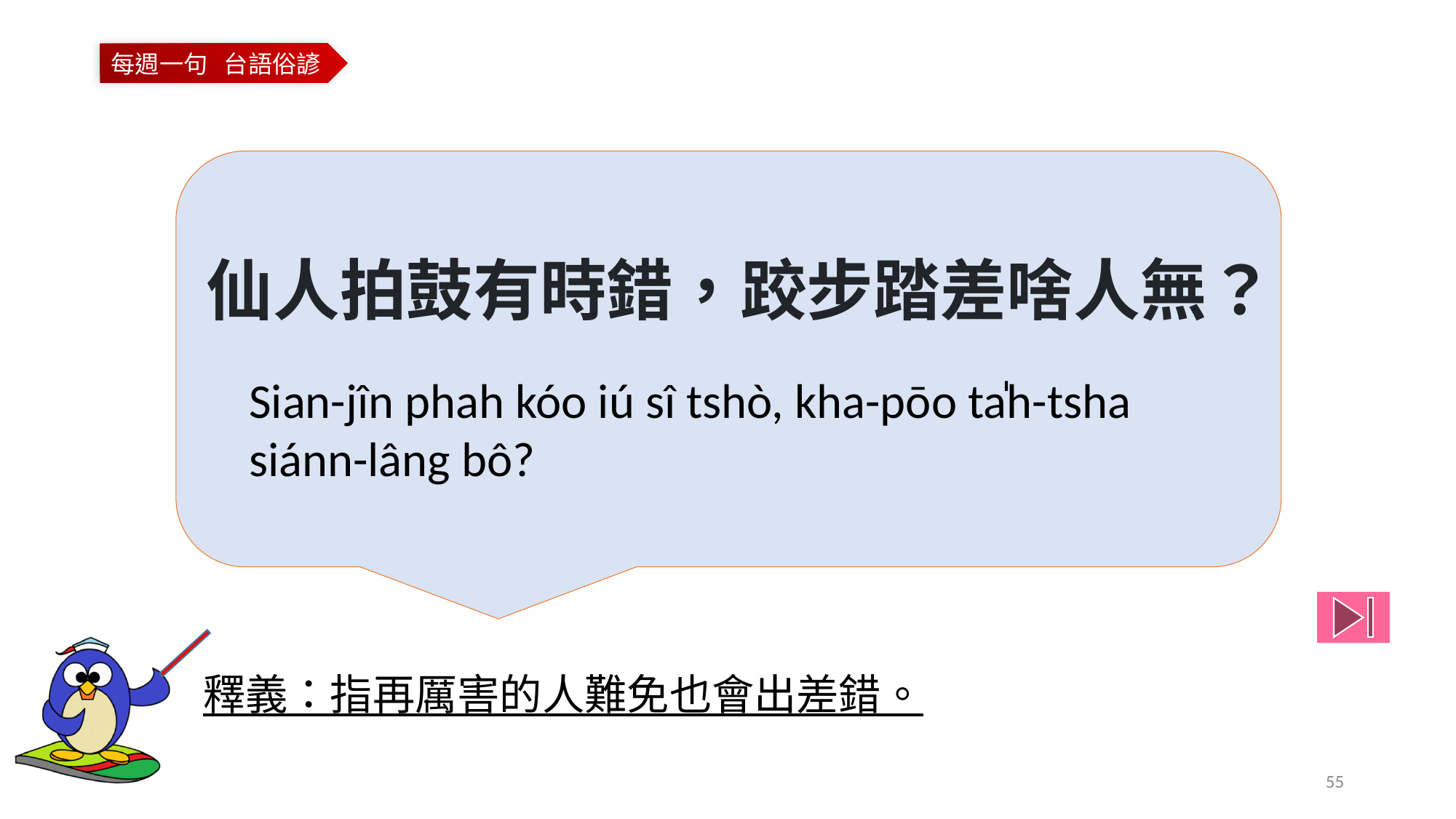

仙人拍鼓有時錯，跤步踏差啥人無？
Sian-jîn phah kóo iú sî tshò, kha-pōo ta̍h-tsha
siánn-lâng bô?

釋義：指再厲害的人難免也會出差錯。
55